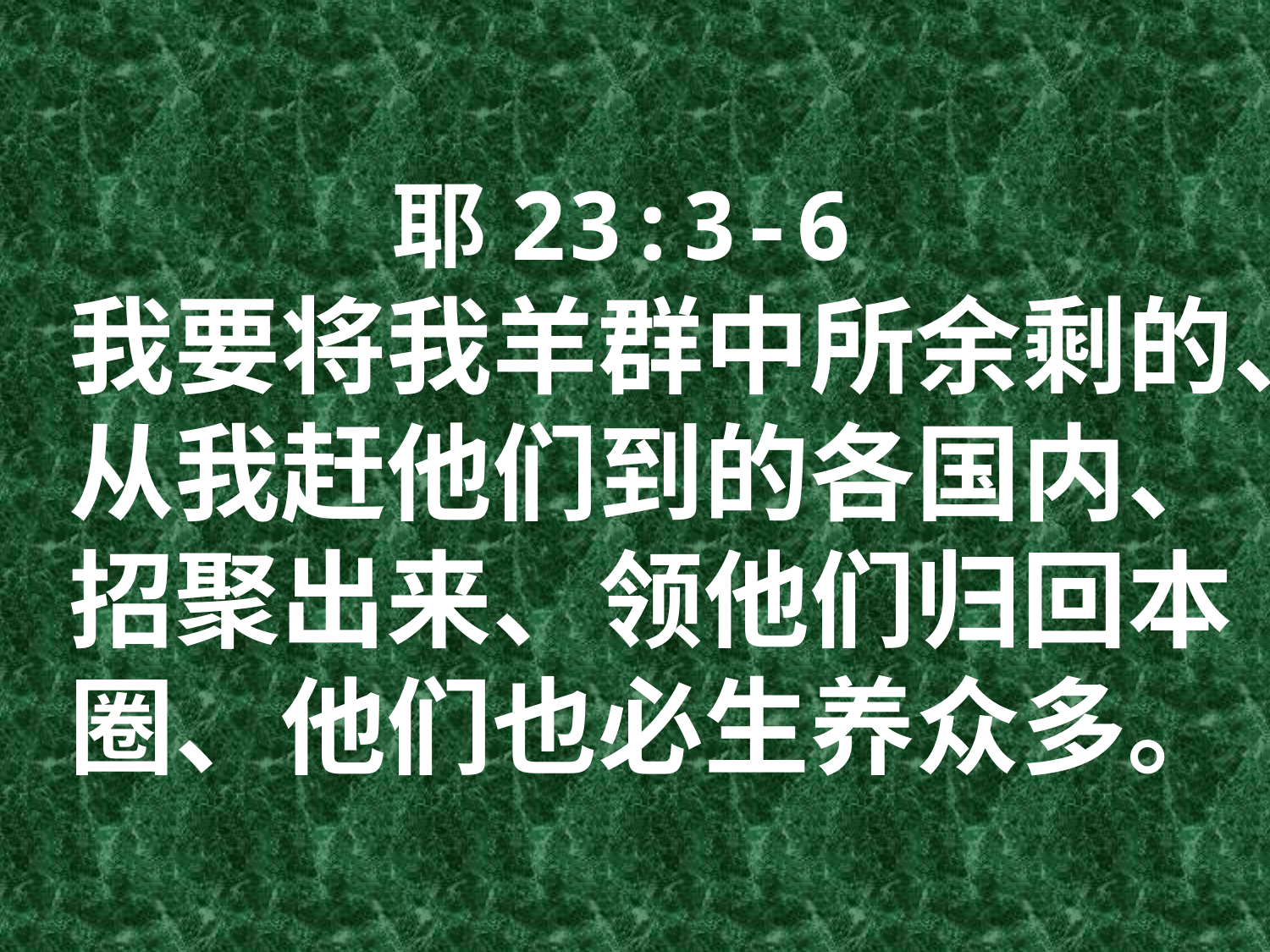

# 耶23:3-6 我要将我羊群中所余剩的、从我赶他们到的各国内、招聚出来、领他们归回本圈、他们也必生养众多。